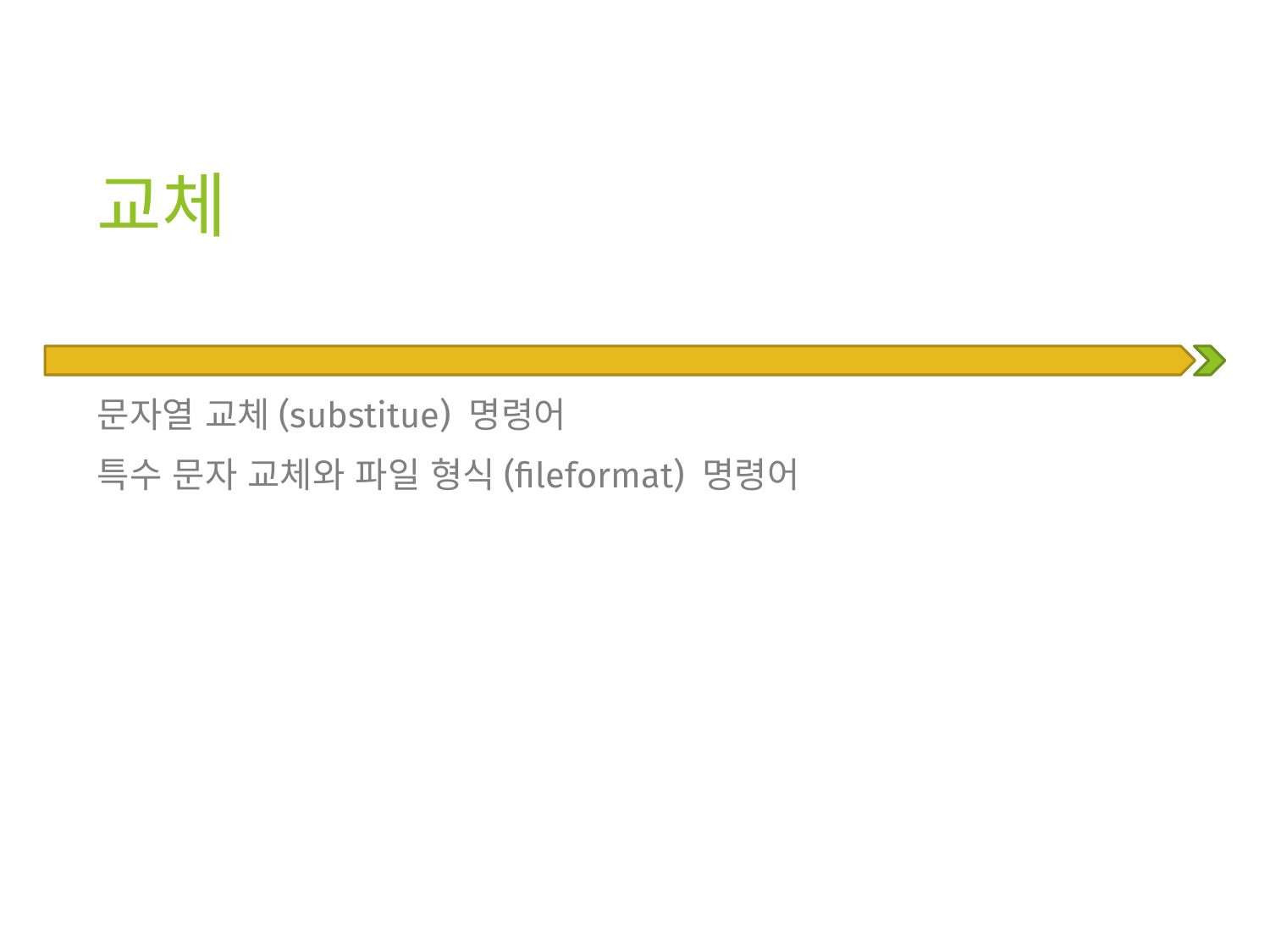

# 교체
문자열 교체(substitue) 명령어
특수 문자 교체와 파일 형식(fileformat) 명령어